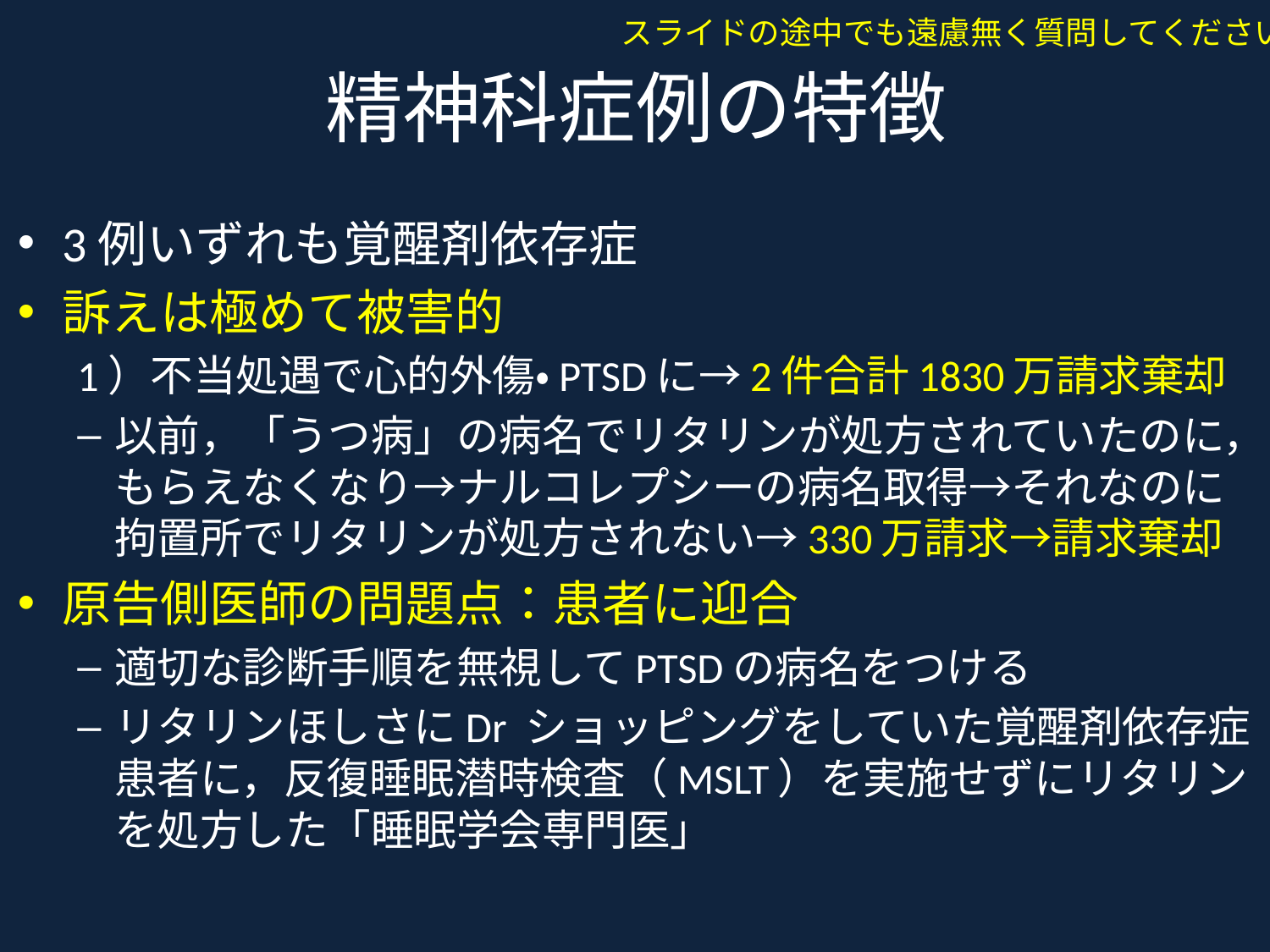

スライドの途中でも遠慮無く質問してください
# 精神科症例の特徴
3例いずれも覚醒剤依存症
訴えは極めて被害的
1）不当処遇で心的外傷・PTSDに→2件合計1830万請求棄却
以前，「うつ病」の病名でリタリンが処方されていたのに，もらえなくなり→ナルコレプシーの病名取得→それなのに拘置所でリタリンが処方されない→330万請求→請求棄却
原告側医師の問題点：患者に迎合
適切な診断手順を無視してPTSDの病名をつける
リタリンほしさにDr ショッピングをしていた覚醒剤依存症患者に，反復睡眠潜時検査（MSLT）を実施せずにリタリンを処方した「睡眠学会専門医」